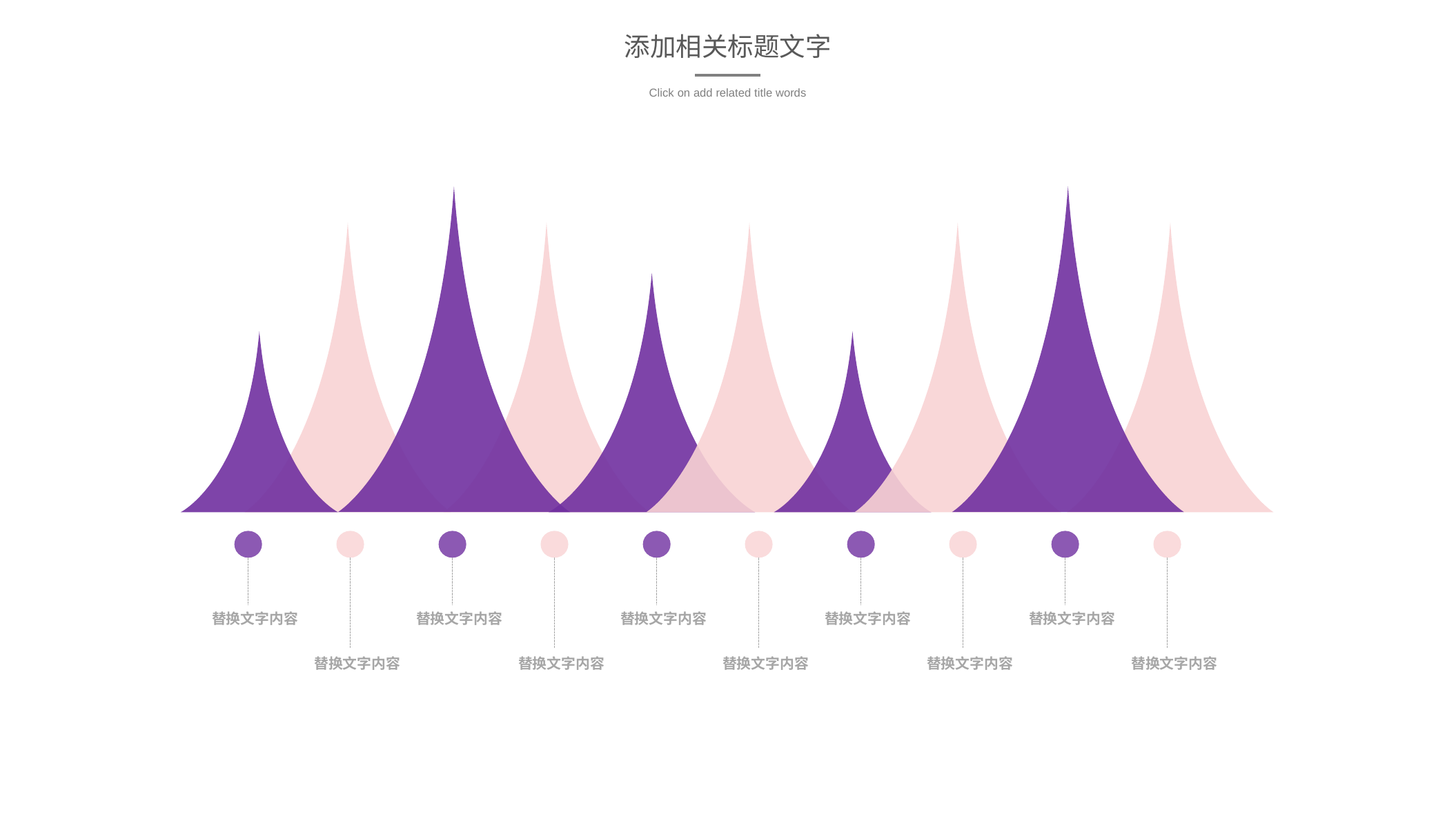

添加相关标题文字
Click on add related title words

替换文字内容

替换文字内容

替换文字内容

替换文字内容

替换文字内容

替换文字内容

替换文字内容

替换文字内容

替换文字内容

替换文字内容